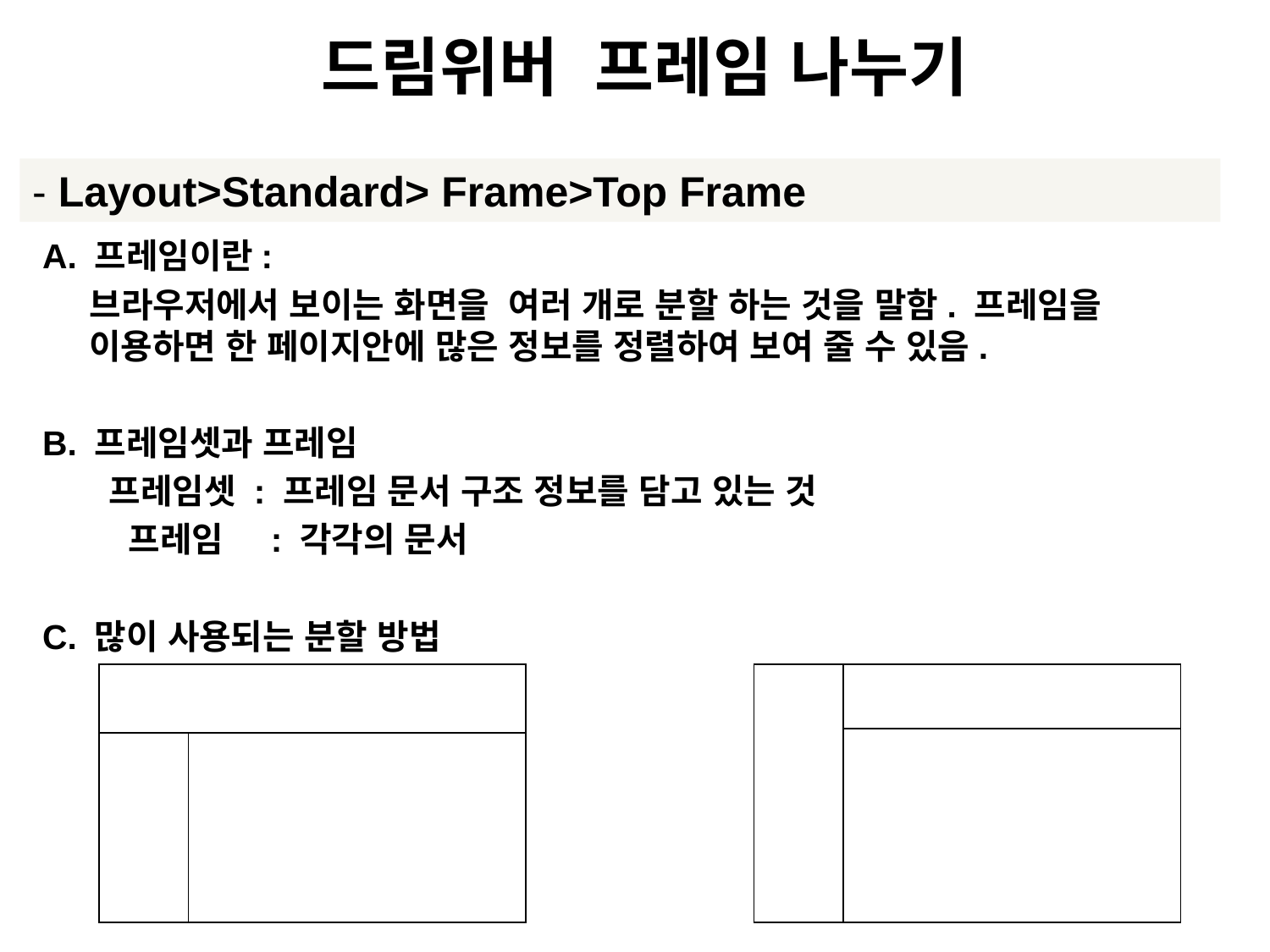

# 드림위버  프레임 나누기
- Layout>Standard> Frame>Top Frame
A. 프레임이란:
    브라우저에서 보이는 화면을  여러 개로 분할 하는 것을 말함. 프레임을 이용하면 한 페이지안에 많은 정보를 정렬하여 보여 줄 수 있음.

B. 프레임셋과 프레임
      프레임셋 : 프레임 문서 구조 정보를 담고 있는 것
        프레임    : 각각의 문서

C. 많이 사용되는 분할 방법

|  |  |
| --- | --- |
|  |  |
|  |  |
| --- | --- |
|  |  |